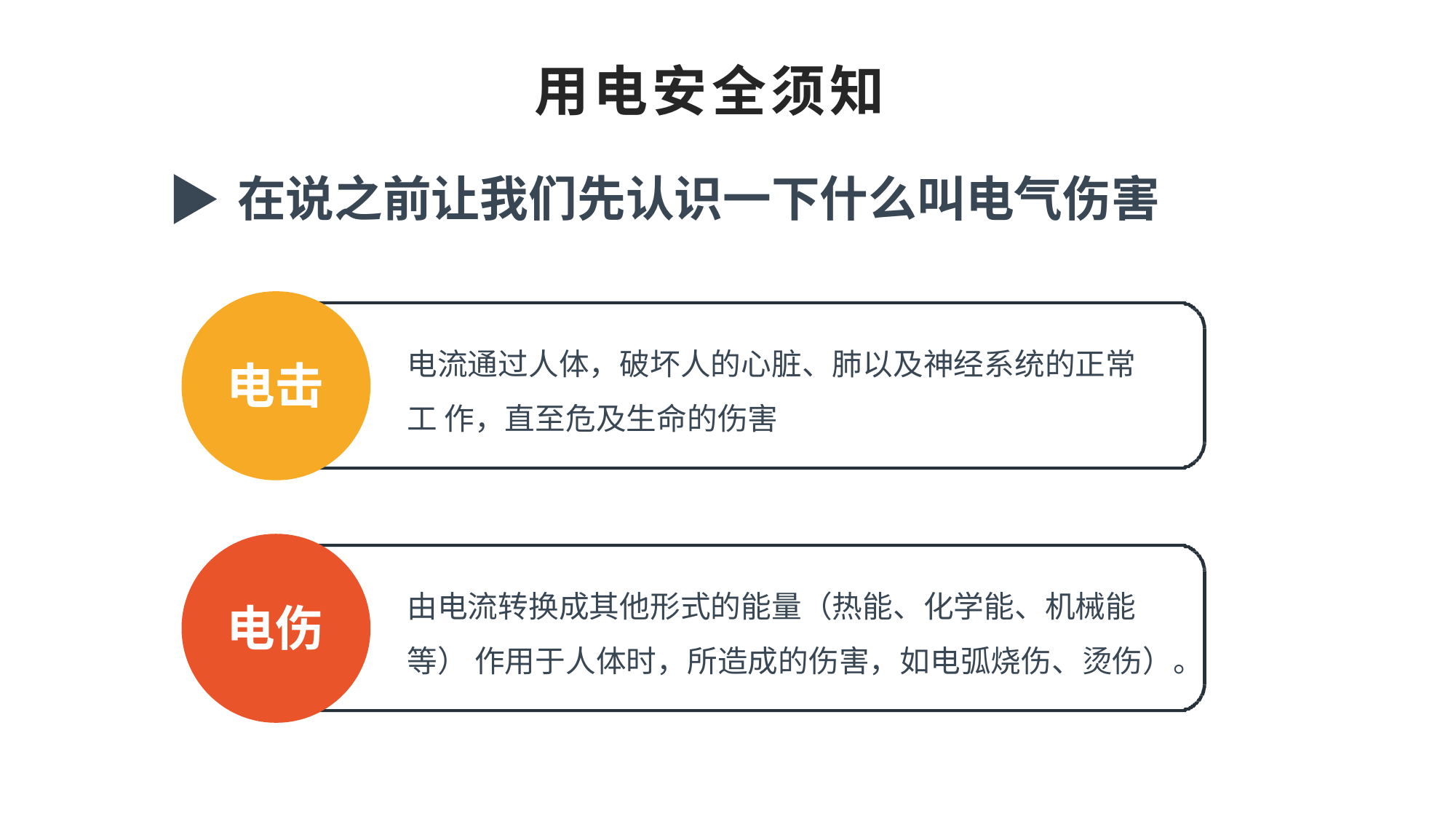

# 用电安全须知
在说之前让我们先认识一下什么叫电气伤害

电流通过人体，破坏人的心脏、肺以及神经系统的正常工 作，直至危及生命的伤害
电击

由电流转换成其他形式的能量（热能、化学能、机械能等） 作用于人体时，所造成的伤害，如电弧烧伤、烫伤）。
电伤